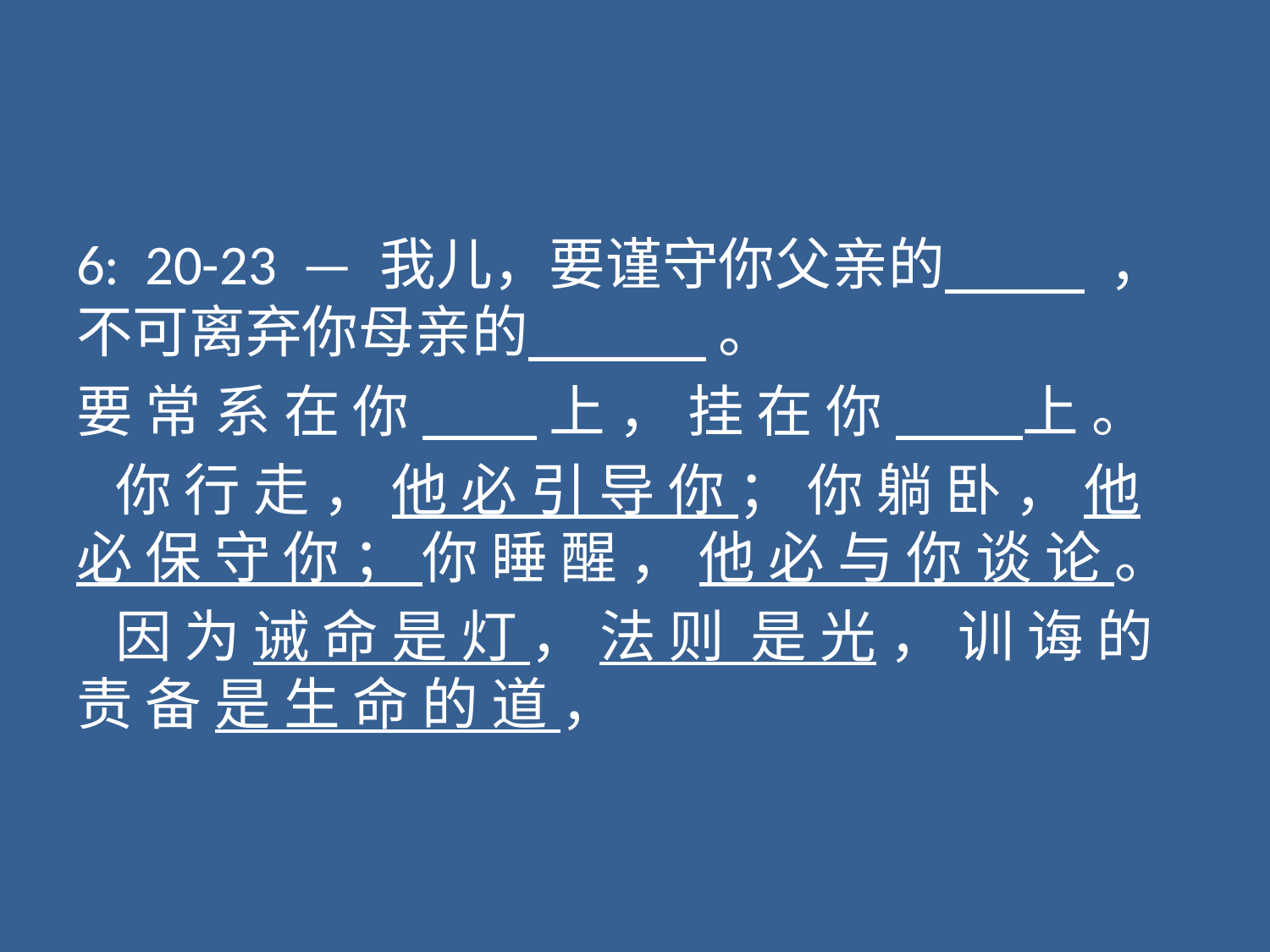

#
6:  20-23  — 我儿，要谨守你父亲的             ，不可离弃你母亲的               。
要 常 系 在 你           上 ， 挂 在 你           上 。
  你 行 走 ， 他 必 引 导 你 ； 你 躺 卧 ， 他 必 保 守 你 ； 你 睡 醒 ， 他 必 与 你 谈 论 。
  因 为 诫 命 是 灯 ， 法 则  是 光 ， 训 诲 的 责 备 是 生 命 的 道 ，